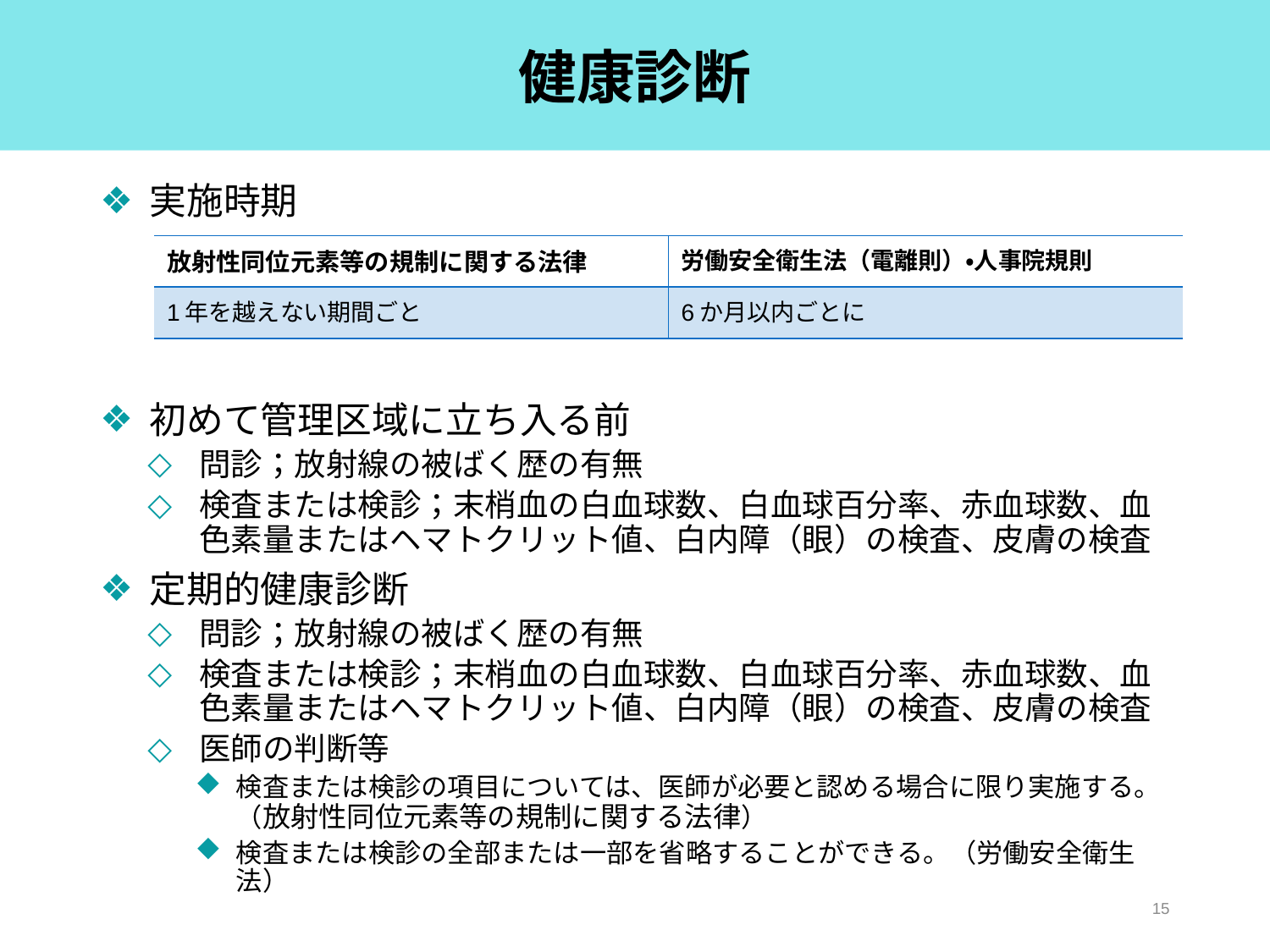

# 健康診断
実施時期

初めて管理区域に立ち入る前
問診；放射線の被ばく歴の有無
検査または検診；末梢血の白血球数、白血球百分率、赤血球数、血色素量またはヘマトクリット値、白内障（眼）の検査、皮膚の検査
定期的健康診断
問診；放射線の被ばく歴の有無
検査または検診；末梢血の白血球数、白血球百分率、赤血球数、血色素量またはヘマトクリット値、白内障（眼）の検査、皮膚の検査
医師の判断等
検査または検診の項目については、医師が必要と認める場合に限り実施する。（放射性同位元素等の規制に関する法律）
検査または検診の全部または一部を省略することができる。（労働安全衛生法）
| 放射性同位元素等の規制に関する法律 | 労働安全衛生法（電離則）・人事院規則 |
| --- | --- |
| 1年を越えない期間ごと | 6か月以内ごとに |
15